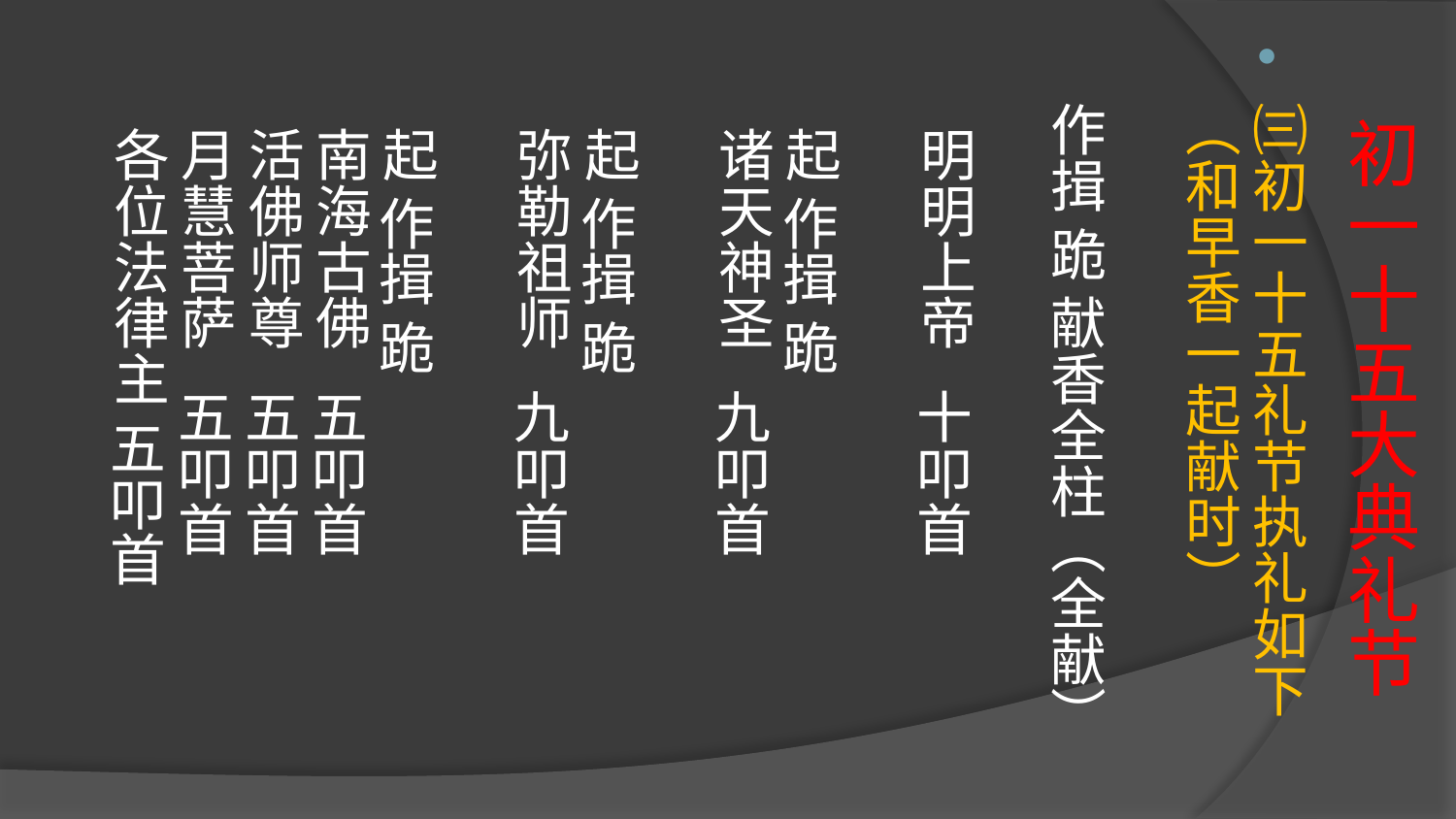

# 初一十五大典礼节
㈢初一十五礼节执礼如下（和早香一起献时）
作揖 跪 献香全柱（全献）
  明明上帝   十叩首
      
  起 作揖 跪
  诸天神圣   九叩首
      
  起 作揖 跪
  弥勒祖师   九叩首
                    
  起 作揖 跪
  南海古佛   五叩首
  活佛师尊   五叩首
  月慧菩萨   五叩首
  各位法律主 五叩首